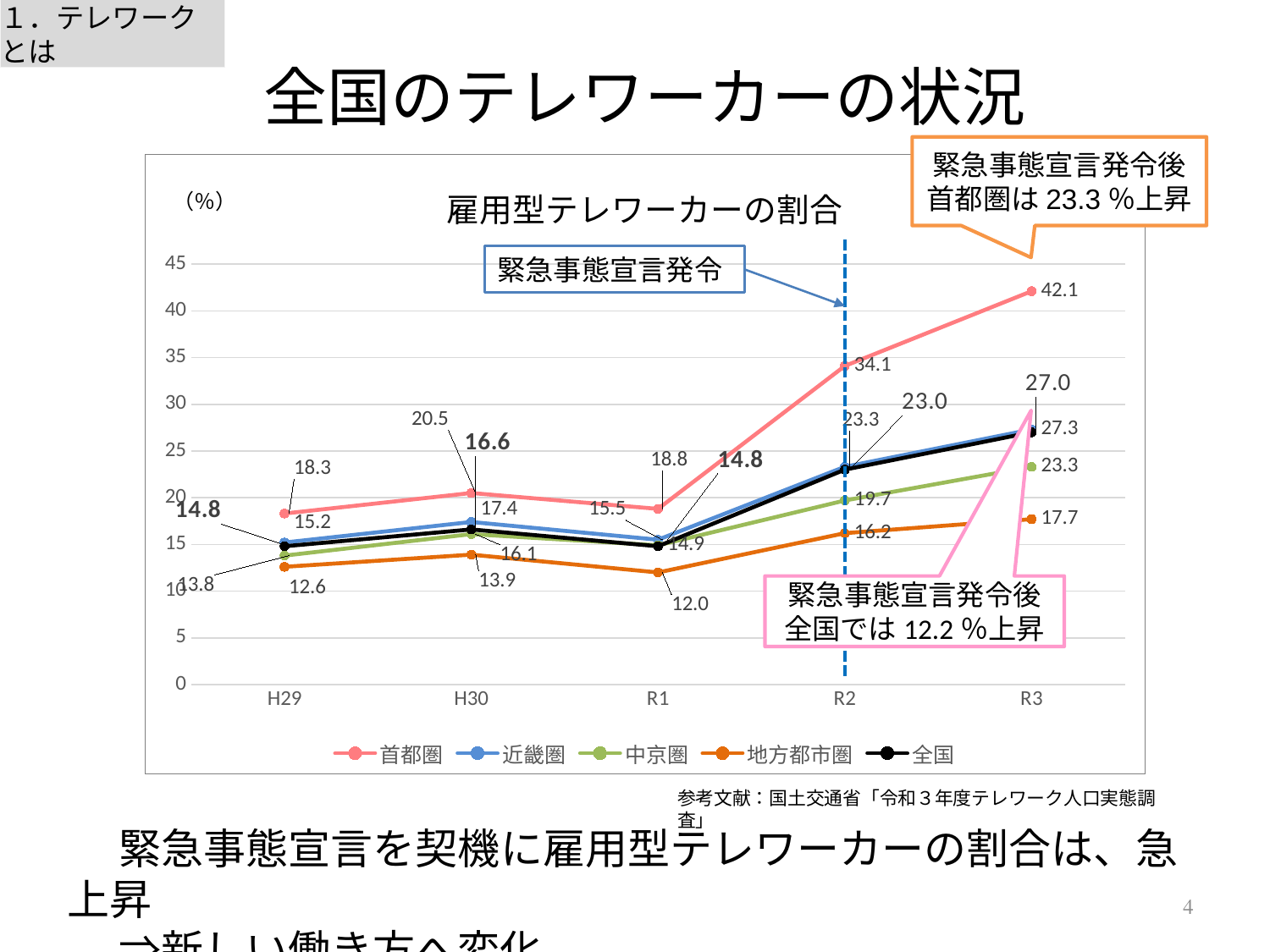

１．テレワークとは
# 全国のテレワーカーの状況
緊急事態宣言発令後首都圏は23.3％上昇

### Chart: 雇用型テレワーカーの割合

| Category | 首都圏 | 近畿圏 | 中京圏 | 地方都市圏 | 全国 |
|---|---|---|---|---|---|
| H29 | 18.3 | 15.2 | 13.8 | 12.6 | 14.8 |
| H30 | 20.5 | 17.4 | 16.1 | 13.9 | 16.6 |
| R1 | 18.8 | 15.5 | 14.9 | 12.0 | 14.8 |
| R2 | 34.1 | 23.3 | 19.7 | 16.2 | 23.0 |
| R3 | 42.1 | 27.3 | 23.3 | 17.7 | 27.0 |
緊急事態宣言発令
緊急事態宣言発令後全国では12.2％上昇
参考文献：国土交通省「令和３年度テレワーク人口実態調査」
　 緊急事態宣言を契機に雇用型テレワーカーの割合は、急上昇
　 ⇒新しい働き方へ変化
4